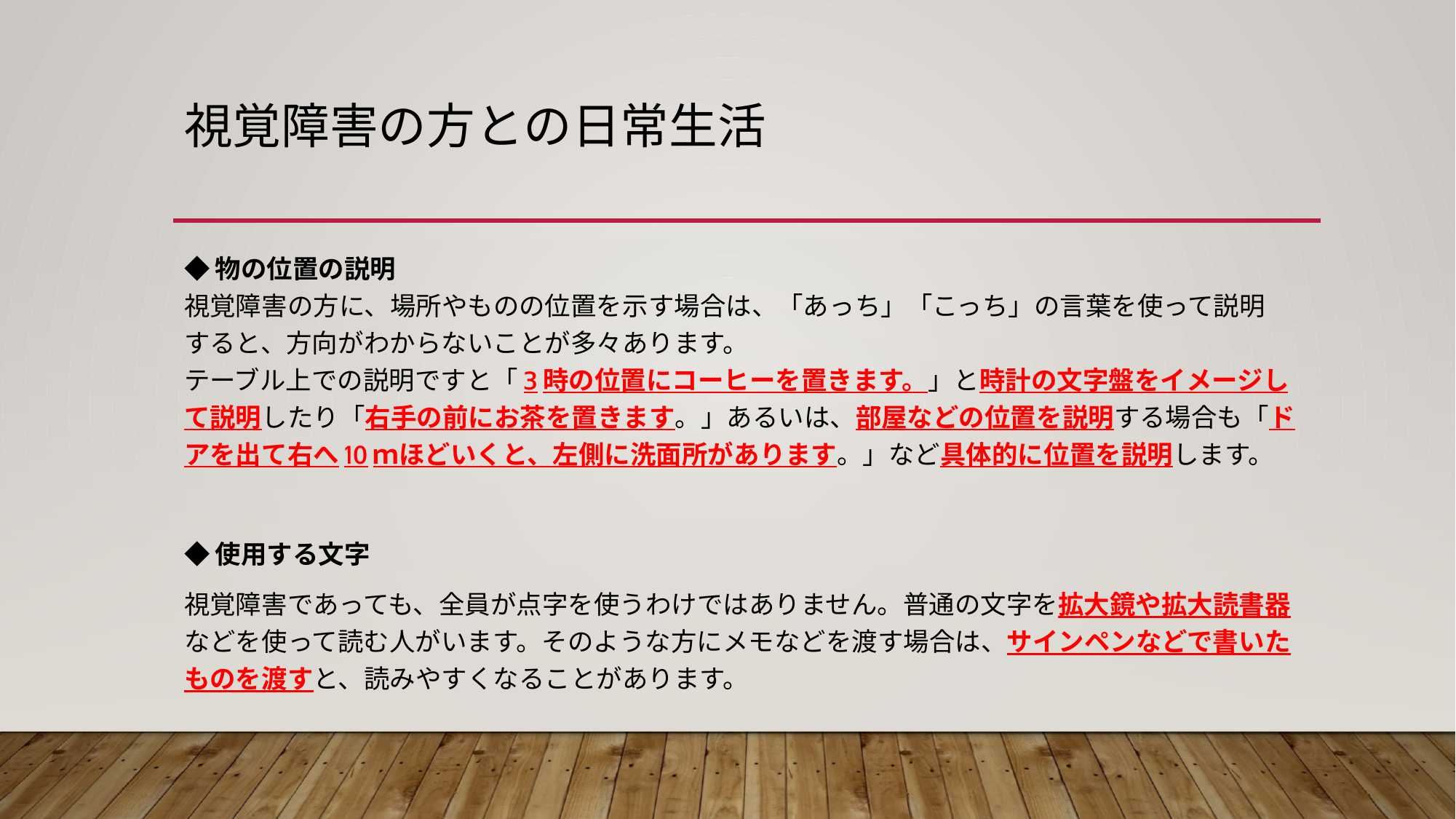

# 視覚障害の方との日常生活
◆物の位置の説明
視覚障害の方に、場所やものの位置を示す場合は、「あっち」「こっち」の言葉を使って説明
すると、方向がわからないことが多々あります。
テーブル上での説明ですと「3時の位置にコーヒーを置きます。」と時計の文字盤をイメージして説明したり「右手の前にお茶を置きます。」あるいは、部屋などの位置を説明する場合も「ドアを出て右へ10ｍほどいくと、左側に洗面所があります。」など具体的に位置を説明します。

◆使用する文字
視覚障害であっても、全員が点字を使うわけではありません。普通の文字を拡大鏡や拡大読書器などを使って読む人がいます。そのような方にメモなどを渡す場合は、サインペンなどで書いたものを渡すと、読みやすくなることがあります。